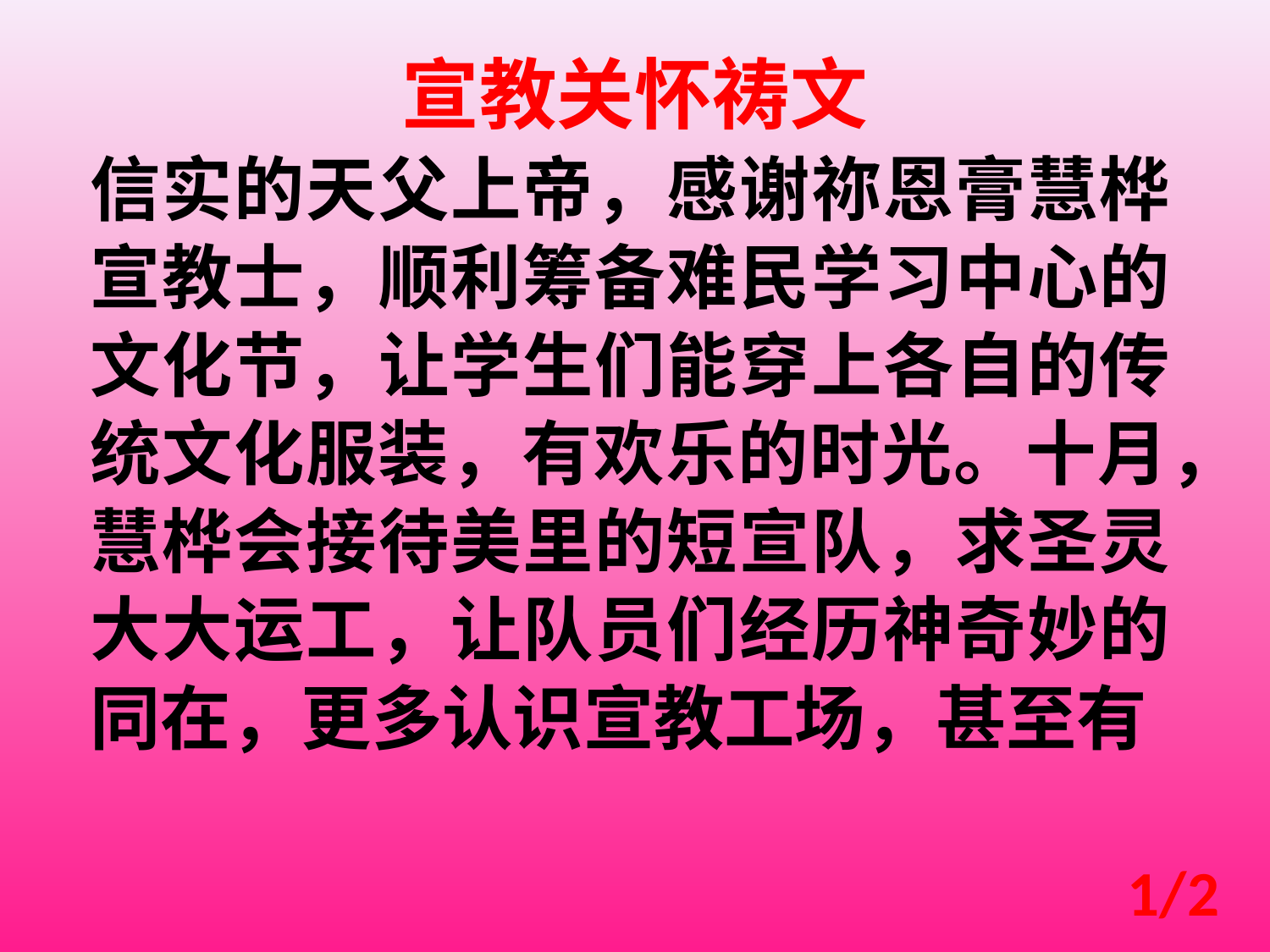

宣教关怀祷文
信实的天父上帝，感谢祢恩膏慧桦宣教士，顺利筹备难民学习中心的文化节，让学生们能穿上各自的传统文化服装，有欢乐的时光。十月，慧桦会接待美里的短宣队，求圣灵大大运工，让队员们经历神奇妙的同在，更多认识宣教工场，甚至有
1/2